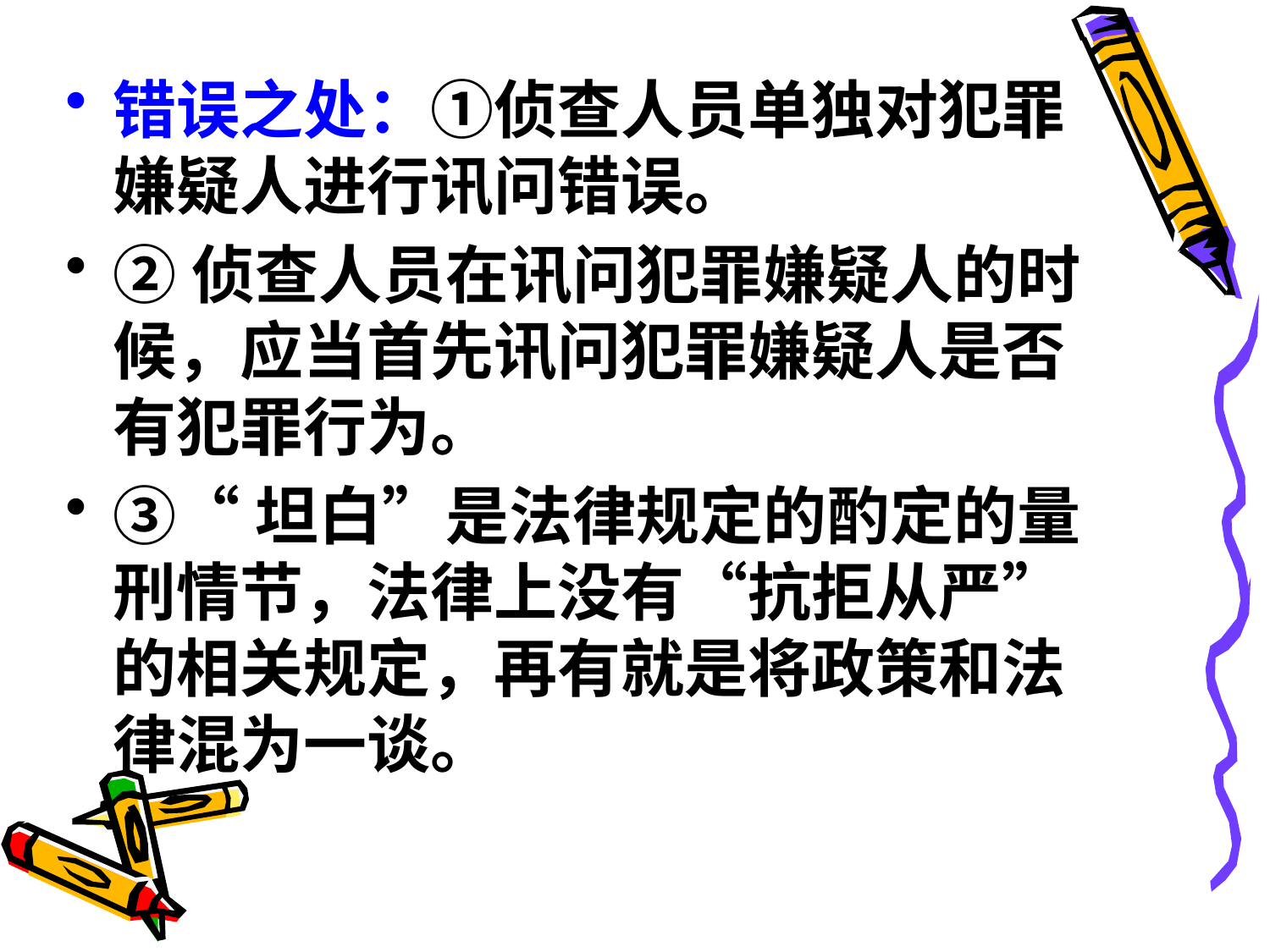

错误之处：①侦查人员单独对犯罪嫌疑人进行讯问错误。
②侦查人员在讯问犯罪嫌疑人的时候，应当首先讯问犯罪嫌疑人是否有犯罪行为。
③“坦白”是法律规定的酌定的量刑情节，法律上没有“抗拒从严”的相关规定，再有就是将政策和法律混为一谈。